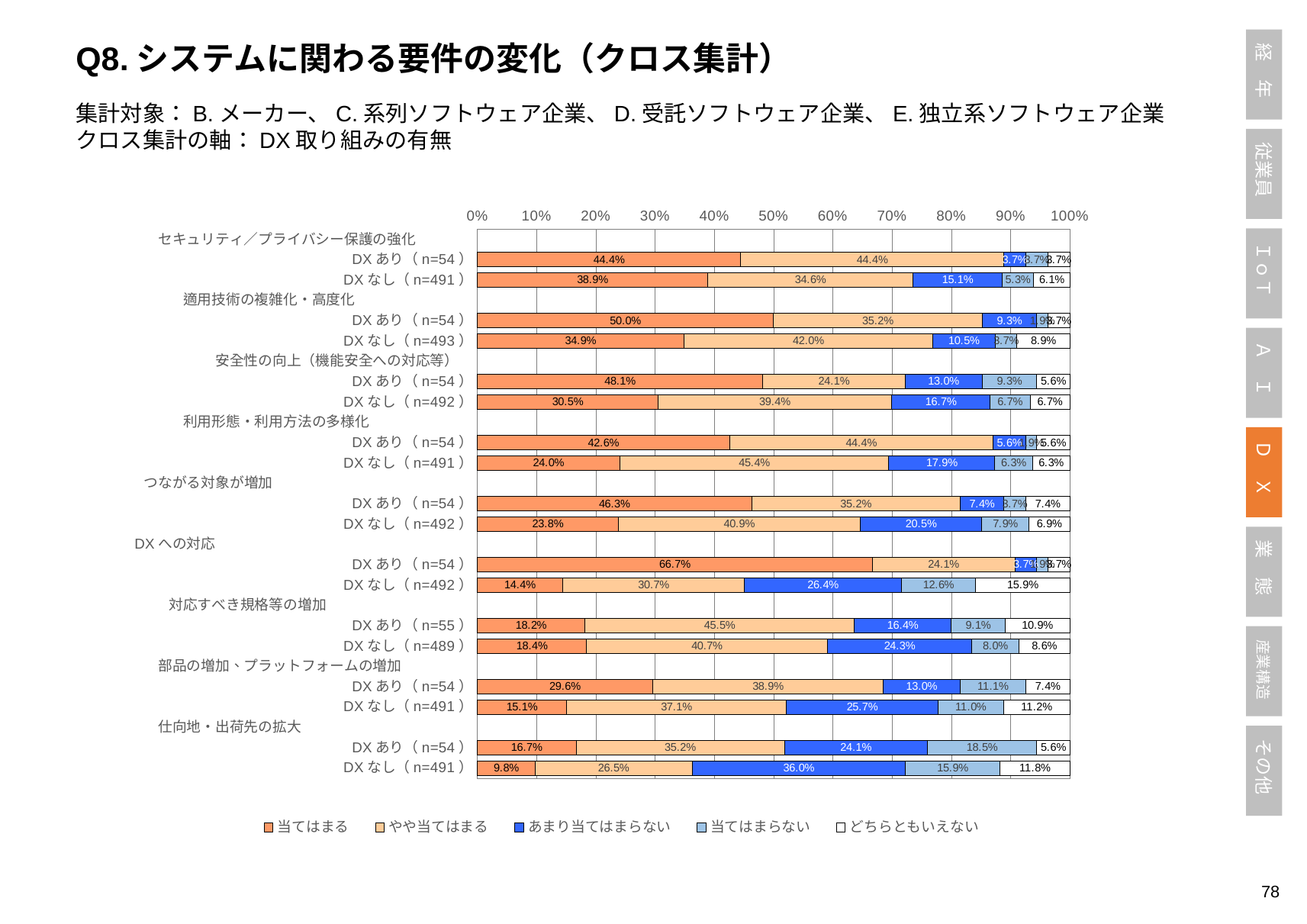

Q8.システムに関わる要件の変化（クロス集計）
集計対象：B.メーカー、C.系列ソフトウェア企業、D.受託ソフトウェア企業、E.独立系ソフトウェア企業
クロス集計の軸：DX取り組みの有無

### Chart

| Category | 当てはまる | やや当てはまる | あまり当てはまらない | 当てはまらない | どちらともいえない |
|---|---|---|---|---|---|
| セキュリティ／プライバシー保護の強化　　　　 | None | None | None | None | None |
| DXあり（n=54） | 0.4444444444444444 | 0.4444444444444444 | 0.037037037037037035 | 0.037037037037037035 | 0.037037037037037035 |
| DXなし（n=491） | 0.3890020366598778 | 0.34623217922606925 | 0.15071283095723015 | 0.05295315682281059 | 0.06109979633401222 |
| 適用技術の複雑化・高度化 　　　　　　　　 | None | None | None | None | None |
| DXあり（n=54） | 0.5 | 0.35185185185185186 | 0.09259259259259259 | 0.018518518518518517 | 0.037037037037037035 |
| DXなし（n=493） | 0.3488843813387424 | 0.4198782961460446 | 0.10547667342799188 | 0.036511156186612576 | 0.08924949290060852 |
| 安全性の向上（機能安全への対応等）　 | None | None | None | None | None |
| DXあり（n=54） | 0.48148148148148145 | 0.24074074074074073 | 0.12962962962962962 | 0.09259259259259259 | 0.05555555555555555 |
| DXなし（n=492） | 0.3048780487804878 | 0.3943089430894309 | 0.16666666666666666 | 0.06707317073170732 | 0.06707317073170732 |
| 利用形態・利用方法の多様化 　　　　　　　 | None | None | None | None | None |
| DXあり（n=54） | 0.42592592592592593 | 0.4444444444444444 | 0.05555555555555555 | 0.018518518518518517 | 0.05555555555555555 |
| DXなし（n=491） | 0.24032586558044808 | 0.45417515274949083 | 0.17922606924643583 | 0.06313645621181263 | 0.06313645621181263 |
| つながる対象が増加　　　　　　　　　　　　　　 | None | None | None | None | None |
| DXあり（n=54） | 0.46296296296296297 | 0.35185185185185186 | 0.07407407407407407 | 0.037037037037037035 | 0.07407407407407407 |
| DXなし（n=492） | 0.23780487804878048 | 0.40853658536585363 | 0.20528455284552846 | 0.07926829268292683 | 0.06910569105691057 |
| DXへの対応　　　　　　　　　　　　　　　　　　 | None | None | None | None | None |
| DXあり（n=54） | 0.6666666666666666 | 0.24074074074074073 | 0.037037037037037035 | 0.018518518518518517 | 0.037037037037037035 |
| DXなし（n=492） | 0.1443089430894309 | 0.30691056910569103 | 0.26422764227642276 | 0.12601626016260162 | 0.15853658536585366 |
| 対応すべき規格等の増加　　　　　 　　　　　 | None | None | None | None | None |
| DXあり（n=55） | 0.18181818181818182 | 0.45454545454545453 | 0.16363636363636364 | 0.09090909090909091 | 0.10909090909090909 |
| DXなし（n=489） | 0.18404907975460122 | 0.4069529652351738 | 0.24335378323108384 | 0.07975460122699386 | 0.08588957055214724 |
| 部品の増加、プラットフォームの増加　　　　　 | None | None | None | None | None |
| DXあり（n=54） | 0.2962962962962963 | 0.3888888888888889 | 0.12962962962962962 | 0.1111111111111111 | 0.07407407407407407 |
| DXなし（n=491） | 0.15071283095723015 | 0.37067209775967414 | 0.25661914460285135 | 0.109979633401222 | 0.1120162932790224 |
| 仕向地・出荷先の拡大　　　　　　　　　　　　 | None | None | None | None | None |
| DXあり（n=54） | 0.16666666666666666 | 0.35185185185185186 | 0.24074074074074073 | 0.18518518518518517 | 0.05555555555555555 |
| DXなし（n=491） | 0.09775967413441955 | 0.26476578411405294 | 0.3604887983706721 | 0.15885947046843177 | 0.11812627291242363 |
78